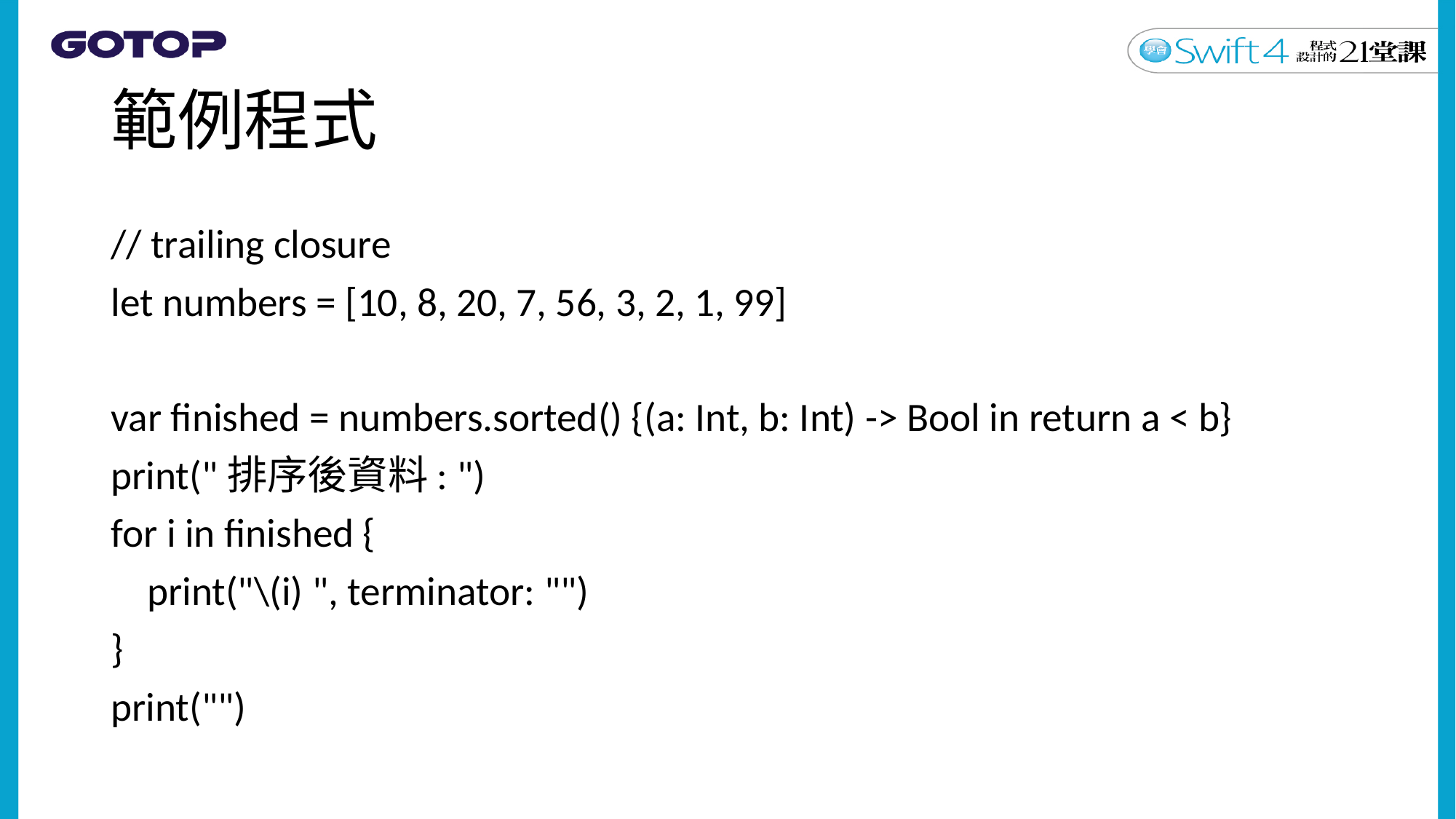

# 範例程式
// trailing closure
let numbers = [10, 8, 20, 7, 56, 3, 2, 1, 99]

var finished = numbers.sorted() {(a: Int, b: Int) -> Bool in return a < b}
print("排序後資料: ")
for i in finished {
    print("\(i) ", terminator: "")
}
print("")